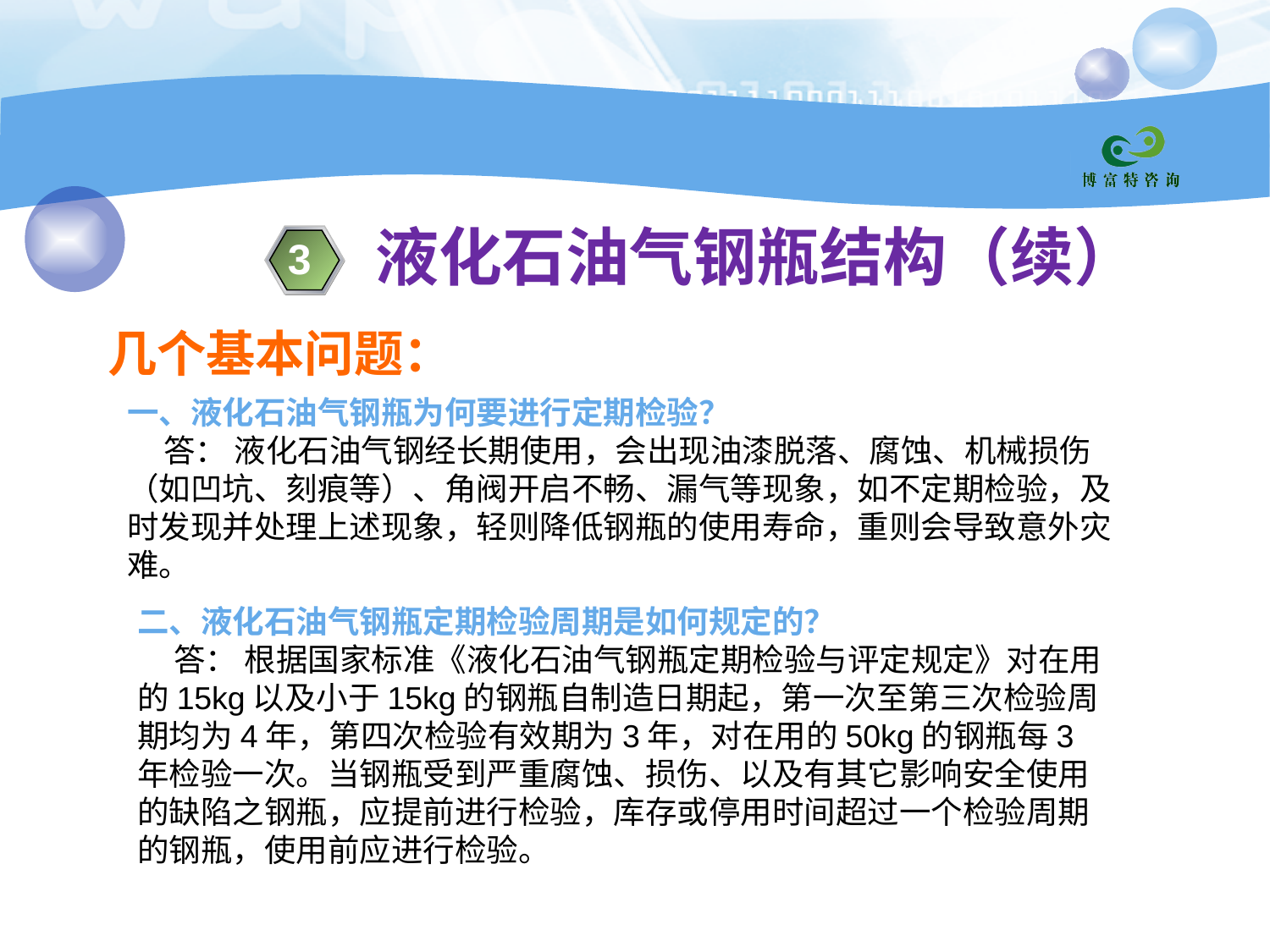

液化石油气钢瓶结构（续）

3
几个基本问题：
一、液化石油气钢瓶为何要进行定期检验？
    答： 液化石油气钢经长期使用，会出现油漆脱落、腐蚀、机械损伤（如凹坑、刻痕等）、角阀开启不畅、漏气等现象，如不定期检验，及时发现并处理上述现象，轻则降低钢瓶的使用寿命，重则会导致意外灾难。
二、液化石油气钢瓶定期检验周期是如何规定的？
    答： 根据国家标准《液化石油气钢瓶定期检验与评定规定》对在用的15kg以及小于15kg的钢瓶自制造日期起，第一次至第三次检验周期均为4年，第四次检验有效期为3年，对在用的50kg的钢瓶每3年检验一次。当钢瓶受到严重腐蚀、损伤、以及有其它影响安全使用的缺陷之钢瓶，应提前进行检验，库存或停用时间超过一个检验周期的钢瓶，使用前应进行检验。